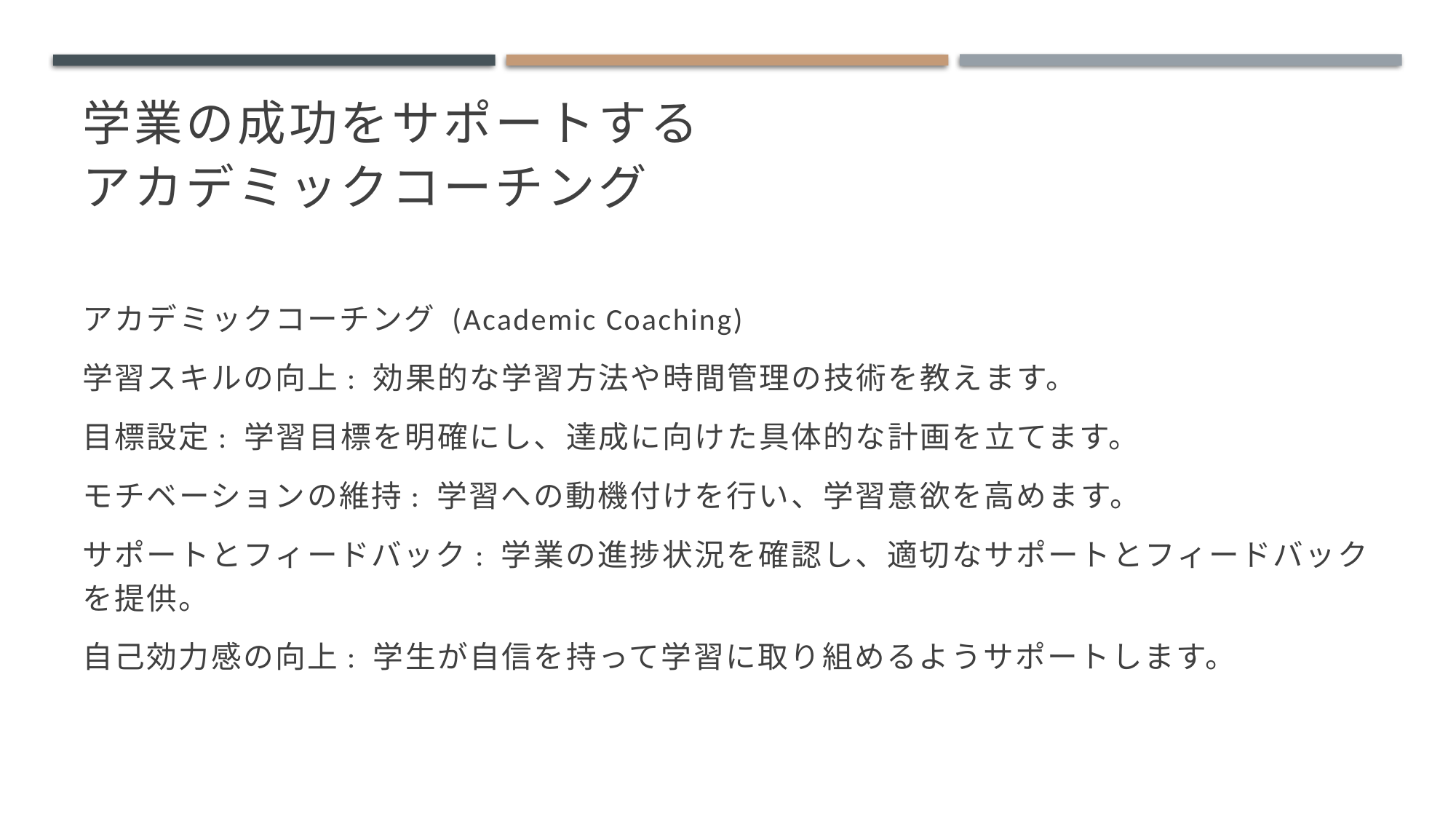

# 学業の成功をサポートする アカデミックコーチング
アカデミックコーチング (Academic Coaching)
学習スキルの向上: 効果的な学習方法や時間管理の技術を教えます。
目標設定: 学習目標を明確にし、達成に向けた具体的な計画を立てます。
モチベーションの維持: 学習への動機付けを行い、学習意欲を高めます。
サポートとフィードバック: 学業の進捗状況を確認し、適切なサポートとフィードバックを提供。
自己効力感の向上: 学生が自信を持って学習に取り組めるようサポートします。